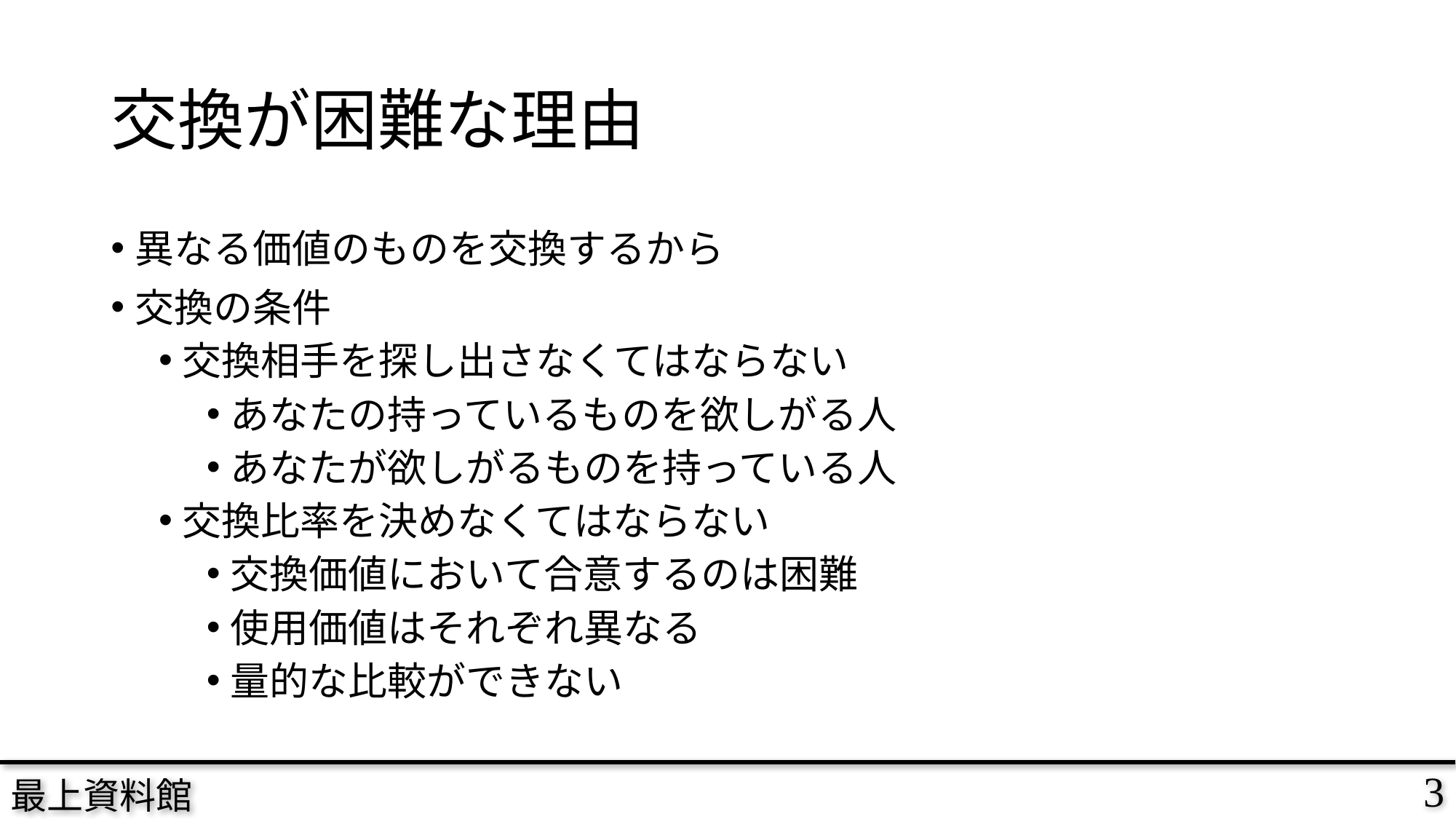

# 交換が困難な理由
異なる価値のものを交換するから
交換の条件
交換相手を探し出さなくてはならない
あなたの持っているものを欲しがる人
あなたが欲しがるものを持っている人
交換比率を決めなくてはならない
交換価値において合意するのは困難
使用価値はそれぞれ異なる
量的な比較ができない